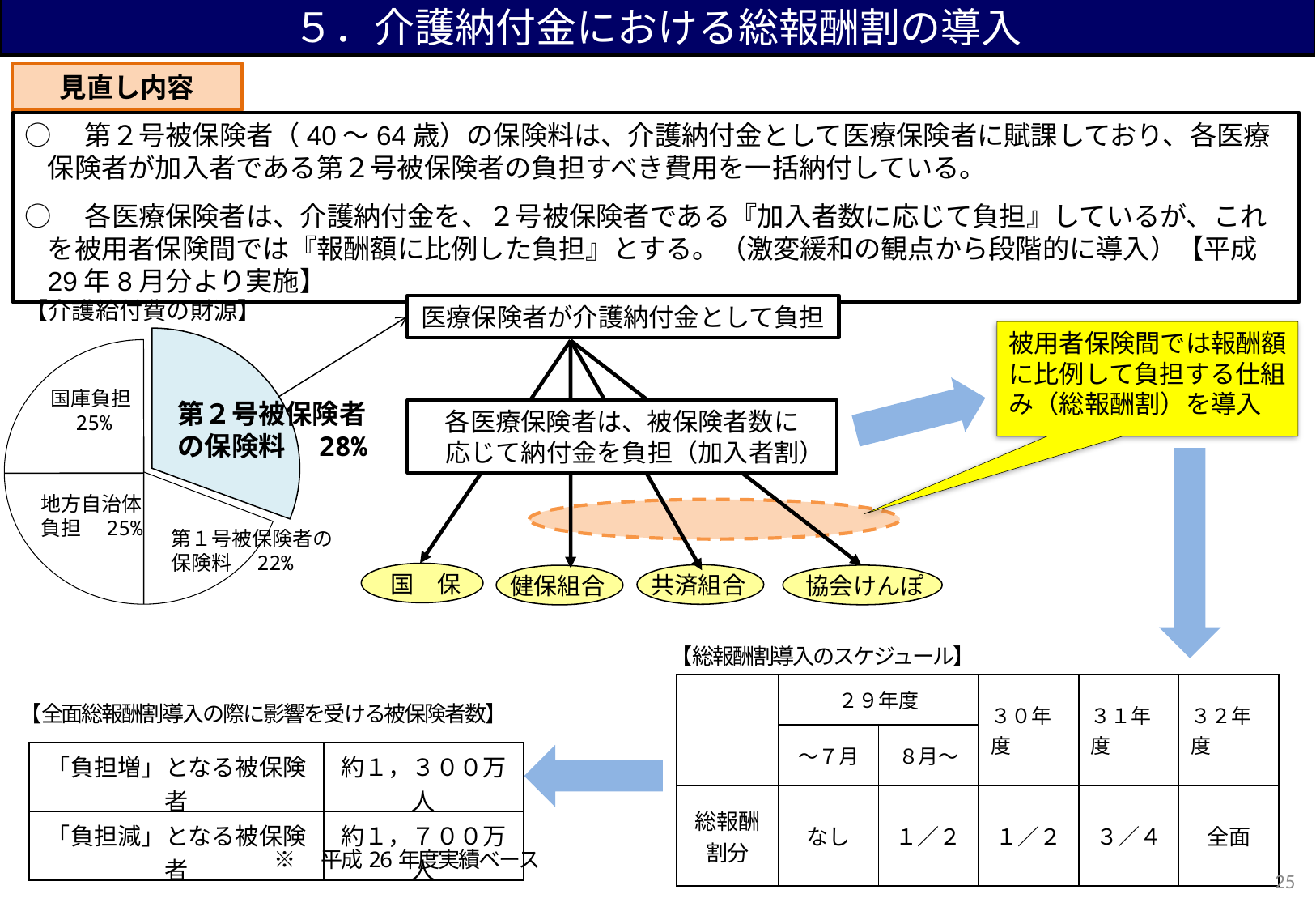

５．介護納付金における総報酬割の導入
見直し内容
○　第２号被保険者（40～64歳）の保険料は、介護納付金として医療保険者に賦課しており、各医療保険者が加入者である第２号被保険者の負担すべき費用を一括納付している。

○　各医療保険者は、介護納付金を、２号被保険者である『加入者数に応じて負担』しているが、これを被用者保険間では『報酬額に比例した負担』とする。（激変緩和の観点から段階的に導入）【平成29年8月分より実施】
【介護給付費の財源】
医療保険者が介護納付金として負担

各医療保険者は、被保険者数に
　応じて納付金を負担（加入者割）

国　保
共済組合

協会けんぽ
健保組合

被用者保険間では報酬額に比例して負担する仕組み（総報酬割）を導入

国庫負担
　25%

第２号被保険者の保険料　28%
地方自治体
負担　25%
第１号被保険者の保険料　22%

【総報酬割導入のスケジュール】
|  | ２９年度 |  | ３０年度 | ３１年度 | ３２年度 |
| --- | --- | --- | --- | --- | --- |
|  | ～７月 | ８月～ |  |  |  |
| 総報酬割分 | なし | １／２ | １／２ | ３／４ | 全面 |
【全面総報酬割導入の際に影響を受ける被保険者数】
| 「負担増」となる被保険者 | 約１，３００万人 |
| --- | --- |
| 「負担減」となる被保険者 | 約１，７００万人 |

※　平成26年度実績ベース
25